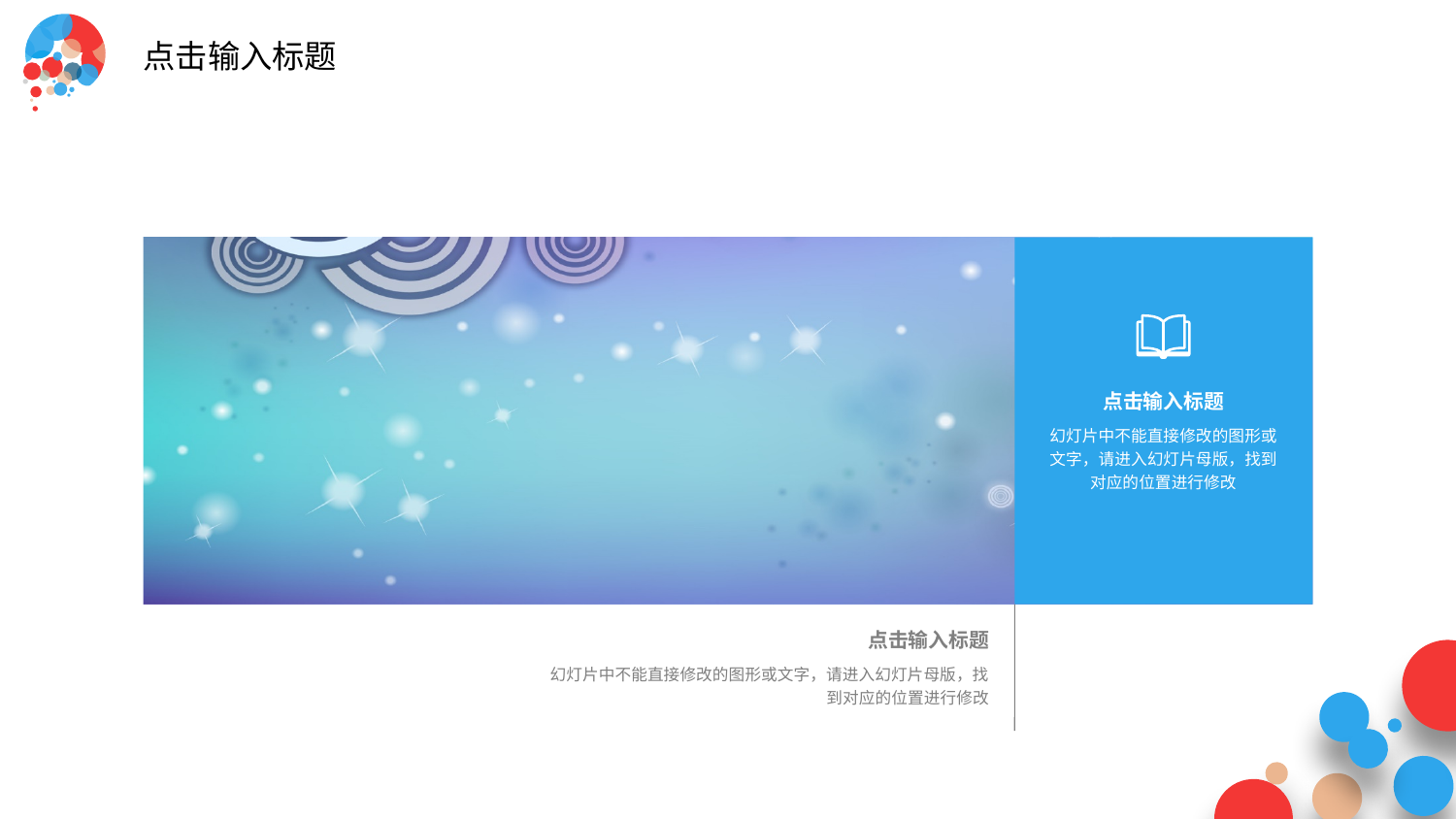

点击输入标题

点击输入标题
幻灯片中不能直接修改的图形或文字，请进入幻灯片母版，找到对应的位置进行修改

点击输入标题
幻灯片中不能直接修改的图形或文字，请进入幻灯片母版，找到对应的位置进行修改